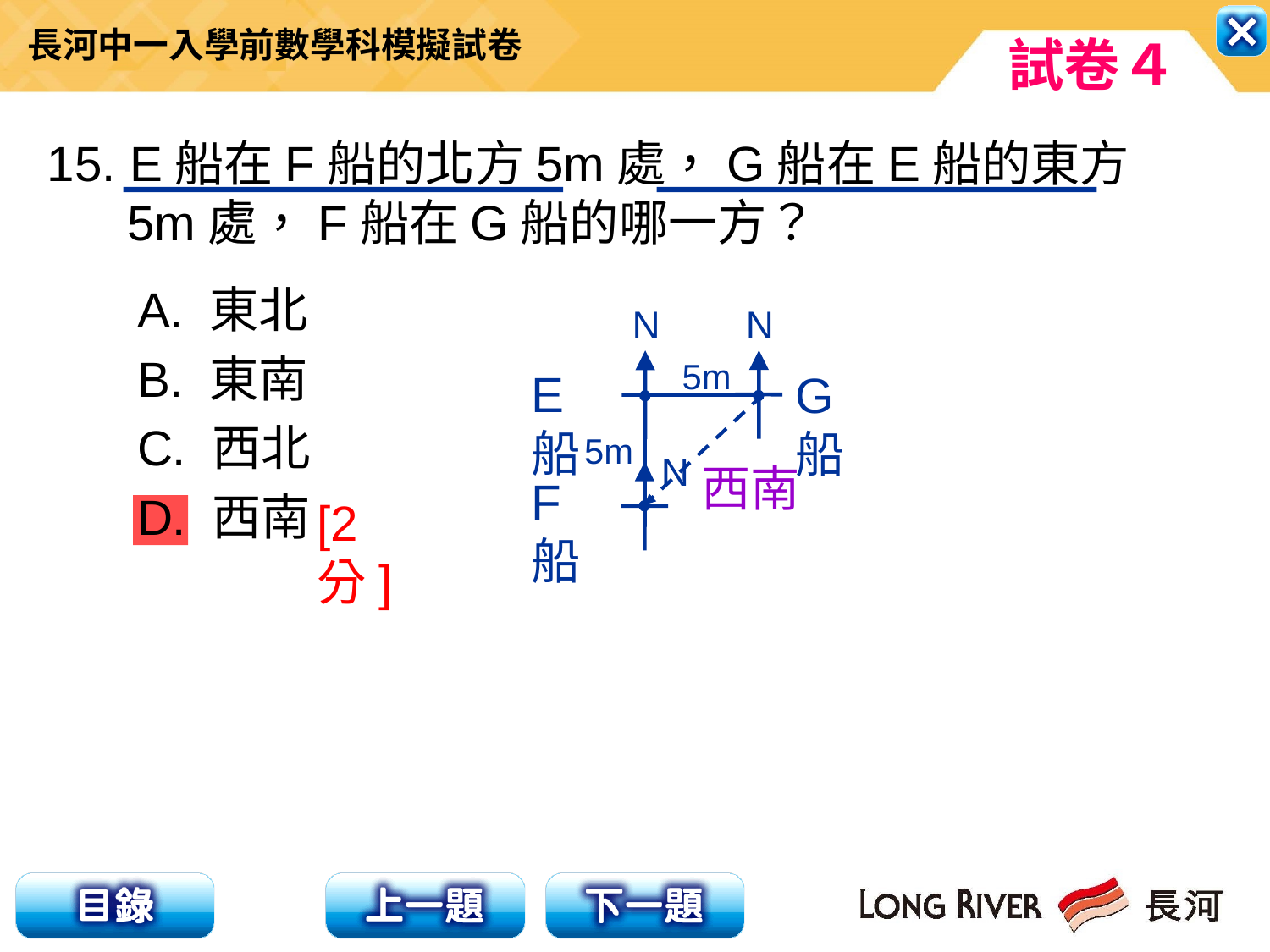

15. E船在F船的北方5m處，G船在E船的東方5m處，F船在G船的哪一方？

A. 東北
B. 東南
C. 西北
D. 西南
N

N

5m
E船

G船

5m
N

西南

F船

[2分]